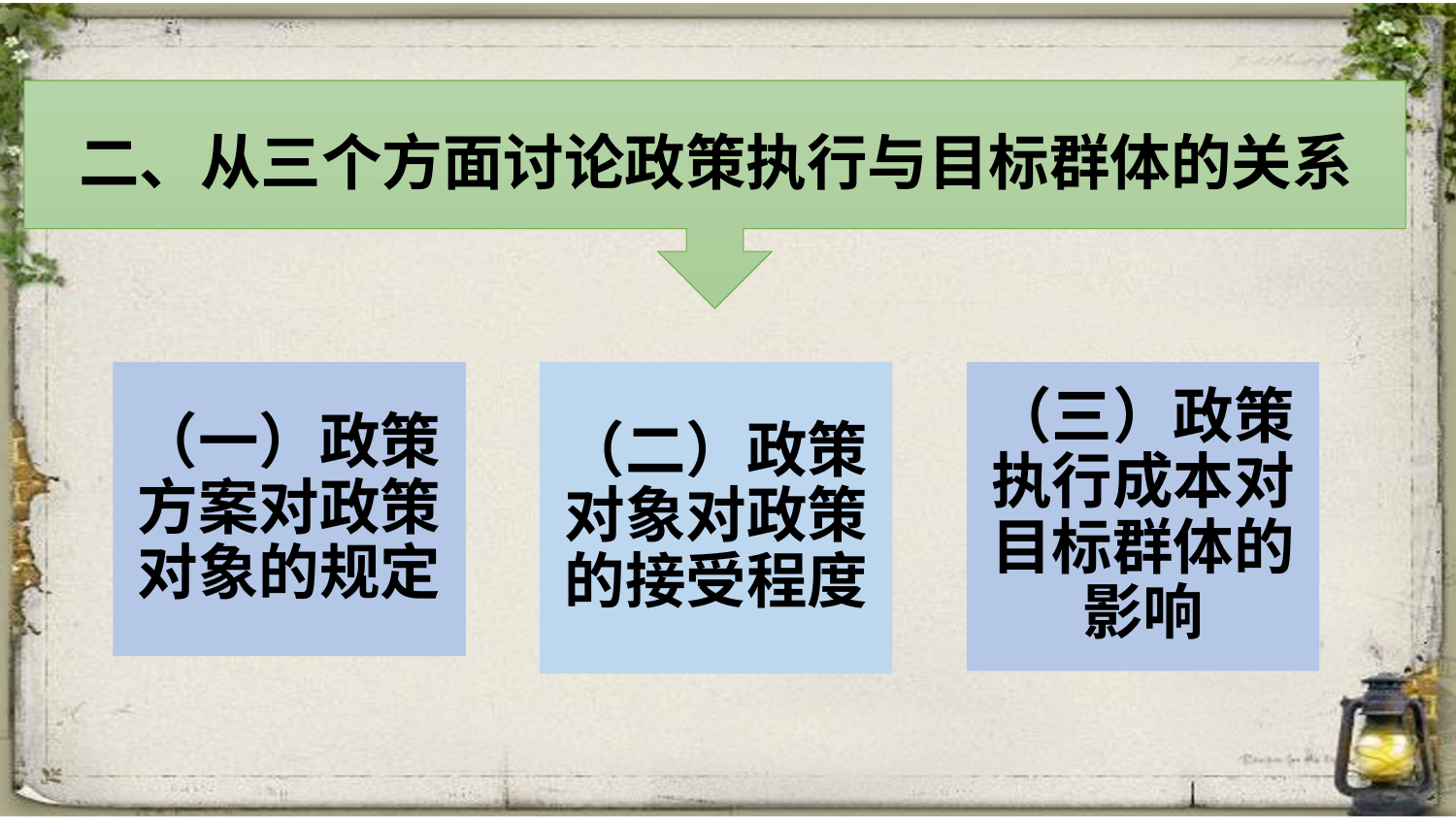

二、从三个方面讨论政策执行与目标群体的关系
（一）政策方案对政策对象的规定
（二）政策对象对政策的接受程度
（三）政策执行成本对目标群体的影响